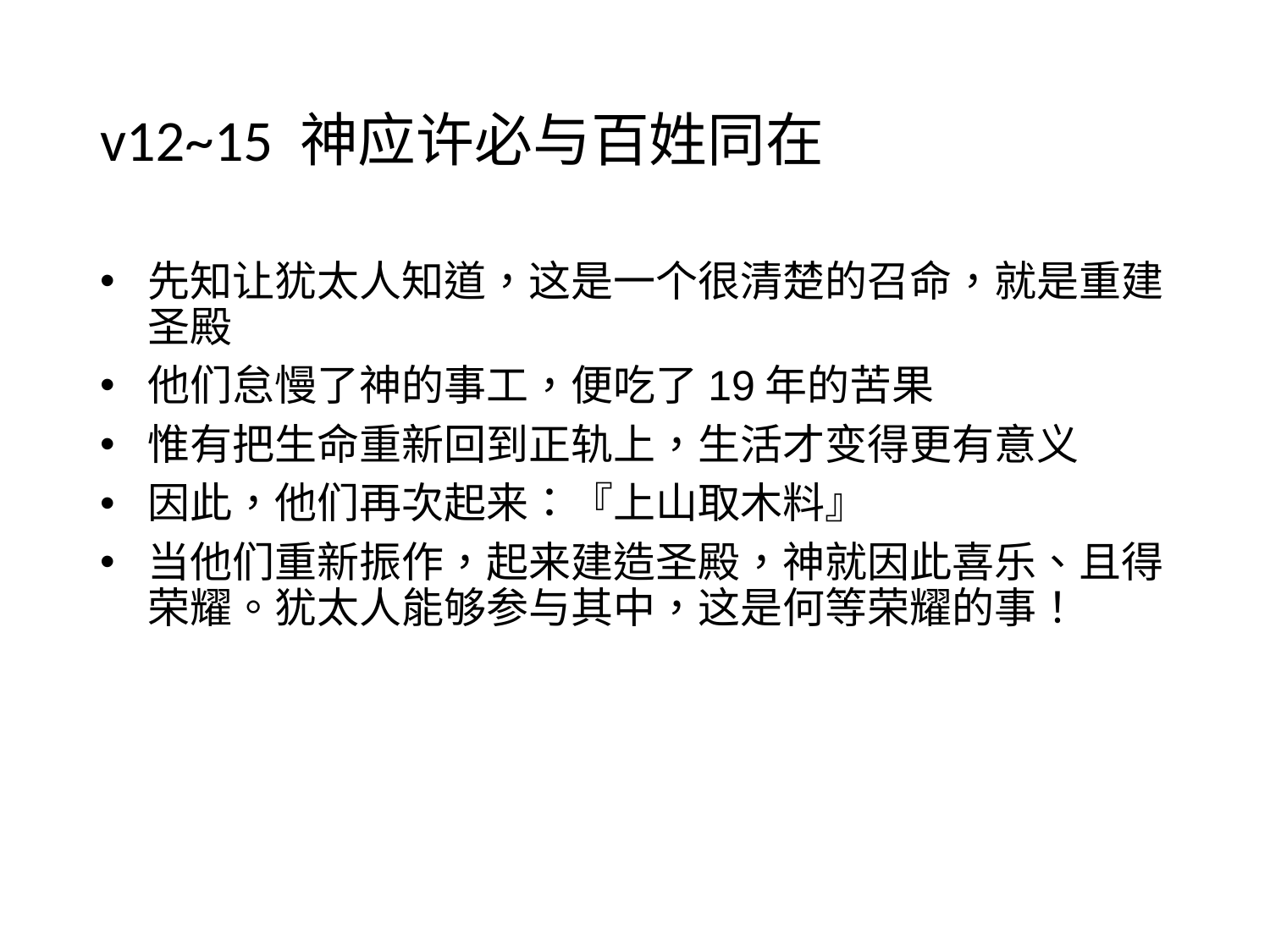

# v12~15 神应许必与百姓同在
先知让犹太人知道，这是一个很清楚的召命，就是重建圣殿
他们怠慢了神的事工，便吃了19年的苦果
惟有把生命重新回到正轨上，生活才变得更有意义
因此，他们再次起来：『上山取木料』
当他们重新振作，起来建造圣殿，神就因此喜乐、且得荣耀。犹太人能够参与其中，这是何等荣耀的事！